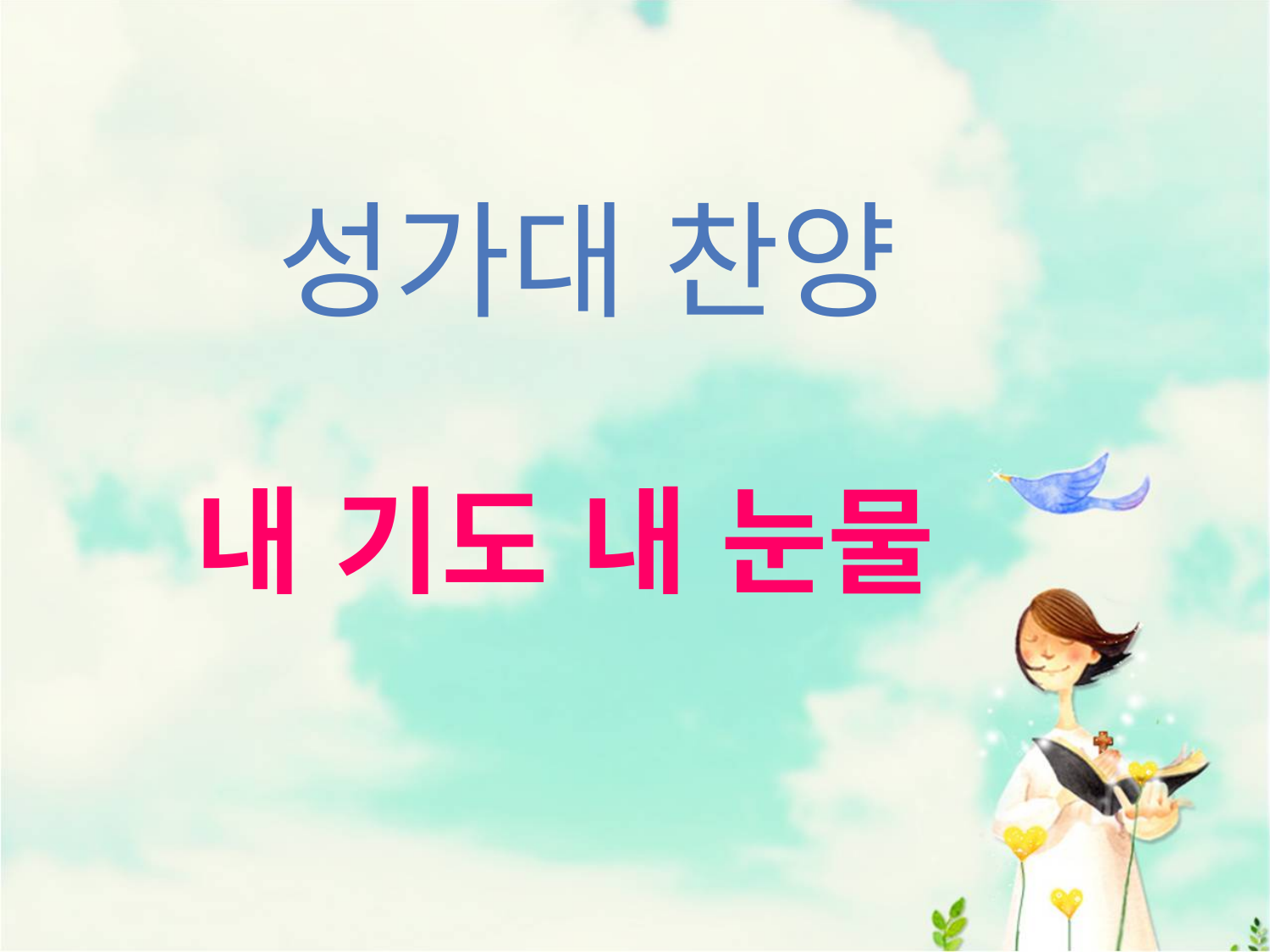

성가대 찬양
# 내 기도 내 눈물